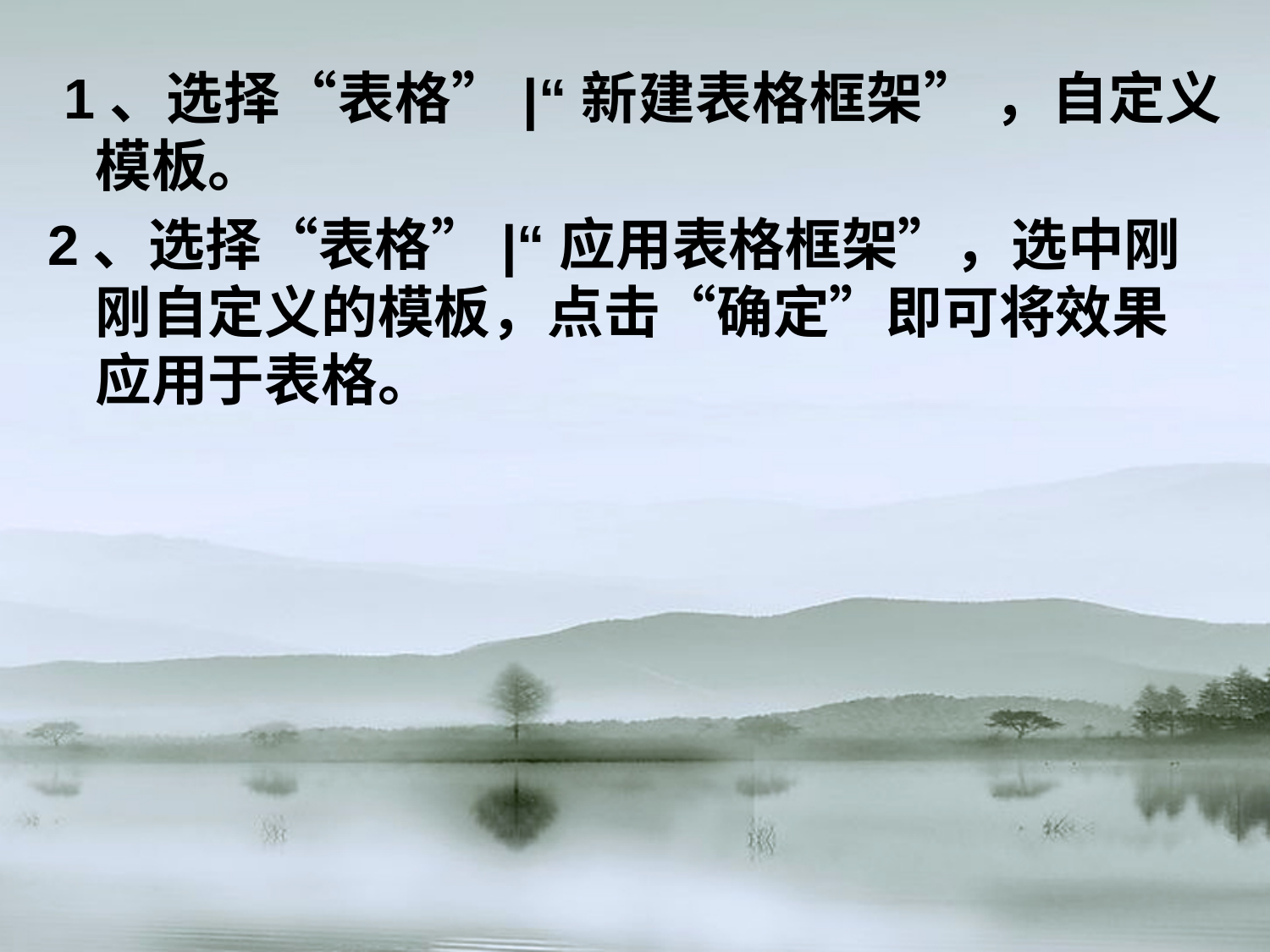

1、选择“表格”|“新建表格框架” ，自定义模板。
2、选择“表格”|“应用表格框架”，选中刚刚自定义的模板，点击“确定”即可将效果应用于表格。